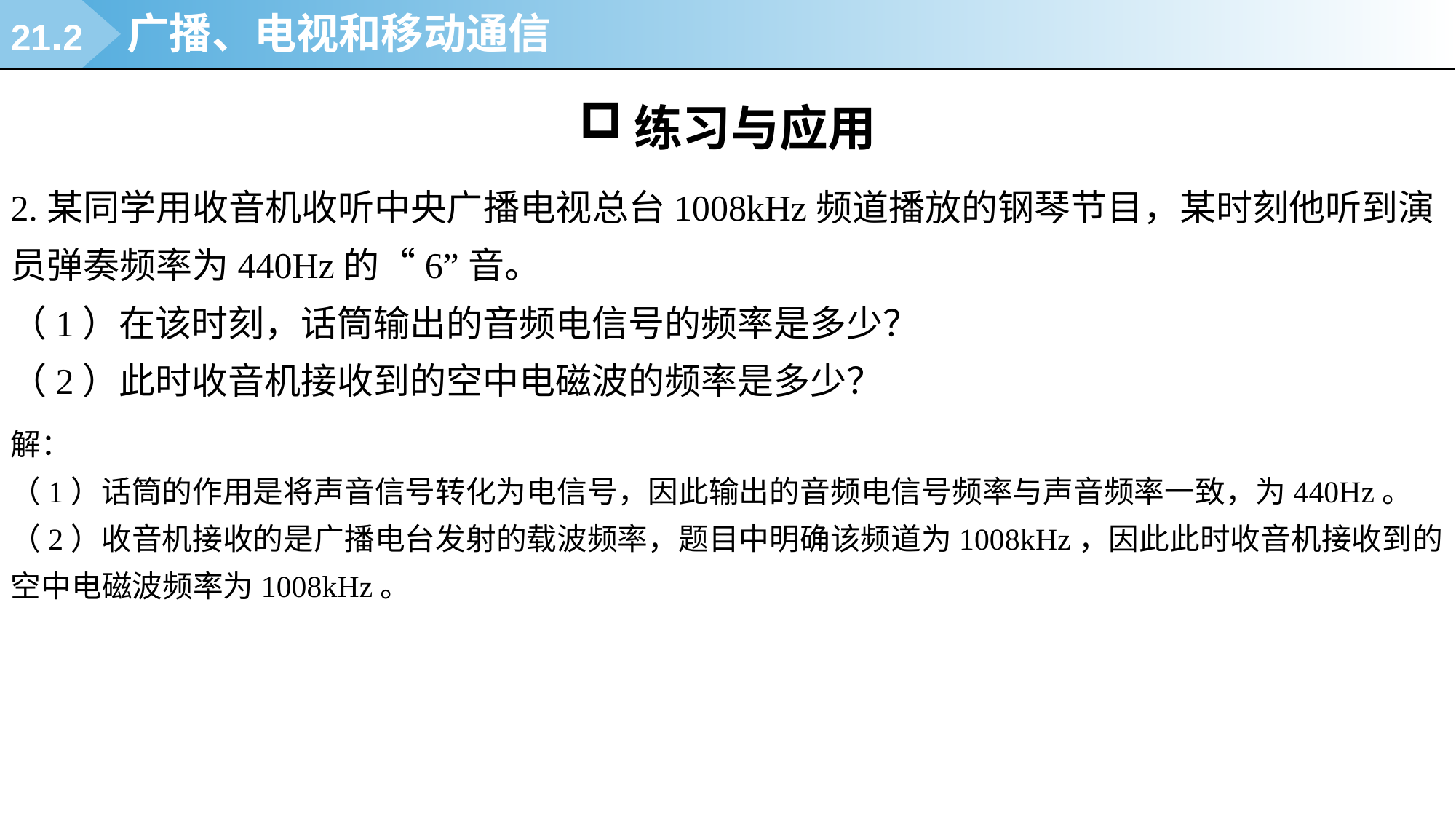

21.2
广播、电视和移动通信
练习与应用
2.某同学用收音机收听中央广播电视总台1008kHz频道播放的钢琴节目，某时刻他听到演员弹奏频率为440Hz的“6”音。
（1）在该时刻，话筒输出的音频电信号的频率是多少？
（2）此时收音机接收到的空中电磁波的频率是多少？
解：
（1）话筒的作用是将声音信号转化为电信号，因此输出的音频电信号频率与声音频率一致，为440Hz。
（2）收音机接收的是广播电台发射的载波频率，题目中明确该频道为1008kHz，因此此时收音机接收到的空中电磁波频率为1008kHz。